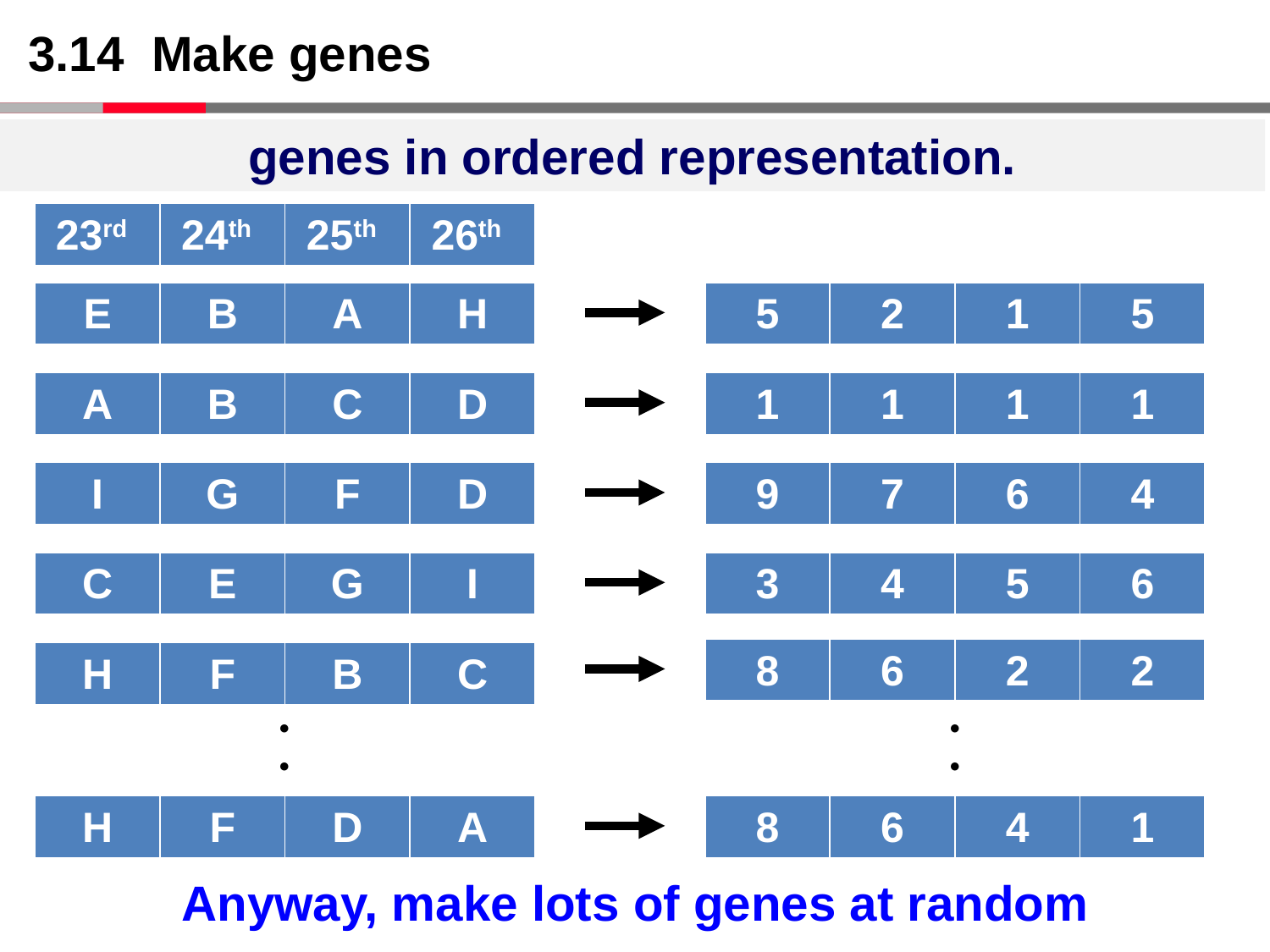

# 3.14  Make genes
genes in ordered representation.
| 23rd | 24th | 25th | 26th |
| --- | --- | --- | --- |
| E | B | A | H |
| --- | --- | --- | --- |
| 5 | 2 | 1 | 5 |
| --- | --- | --- | --- |
| A | B | C | D |
| --- | --- | --- | --- |
| 1 | 1 | 1 | 1 |
| --- | --- | --- | --- |
| I | G | F | D |
| --- | --- | --- | --- |
| 9 | 7 | 6 | 4 |
| --- | --- | --- | --- |
| C | E | G | I |
| --- | --- | --- | --- |
| 3 | 4 | 5 | 6 |
| --- | --- | --- | --- |
| 8 | 6 | 2 | 2 |
| --- | --- | --- | --- |
| H | F | B | C |
| --- | --- | --- | --- |
・
・
・
・
| H | F | D | A |
| --- | --- | --- | --- |
| 8 | 6 | 4 | 1 |
| --- | --- | --- | --- |
Anyway, make lots of genes at random